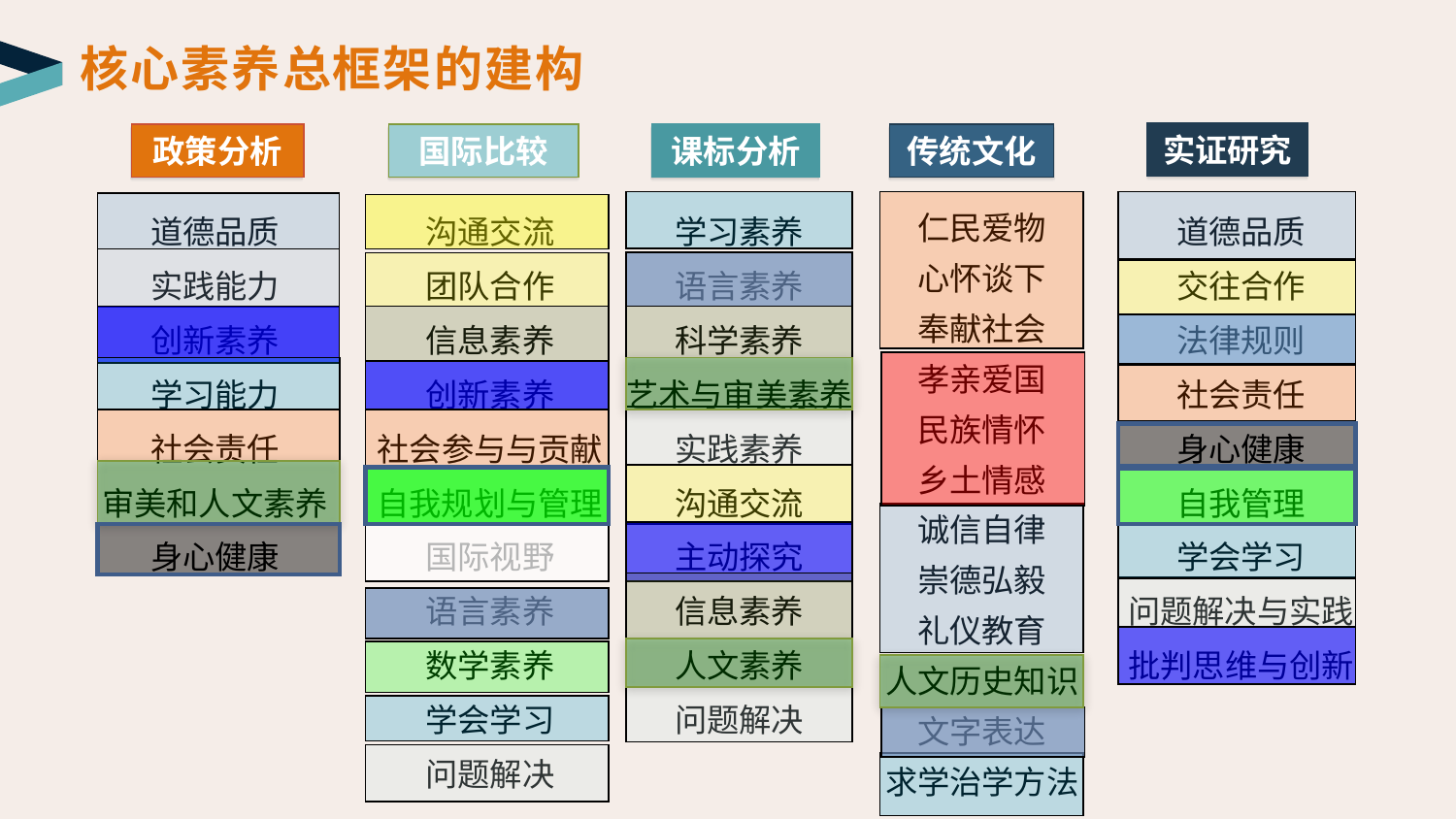

核心素养总框架的建构

实证研究
政策分析
国际比较
课标分析
传统文化
道德品质
实践能力
创新素养
学习能力
社会责任
审美和人文素养
身心健康
沟通交流
团队合作
信息素养
创新素养
社会参与与贡献
自我规划与管理
国际视野
语言素养
数学素养
学会学习
问题解决
学习素养
语言素养
科学素养
艺术与审美素养
实践素养
沟通交流
主动探究
信息素养
人文素养
问题解决
仁民爱物
心怀谈下
奉献社会
孝亲爱国
民族情怀
乡土情感
诚信自律
崇德弘毅
礼仪教育
人文历史知识
文字表达
求学治学方法
道德品质
交往合作
法律规则
社会责任
身心健康
自我管理
学会学习
问题解决与实践
批判思维与创新